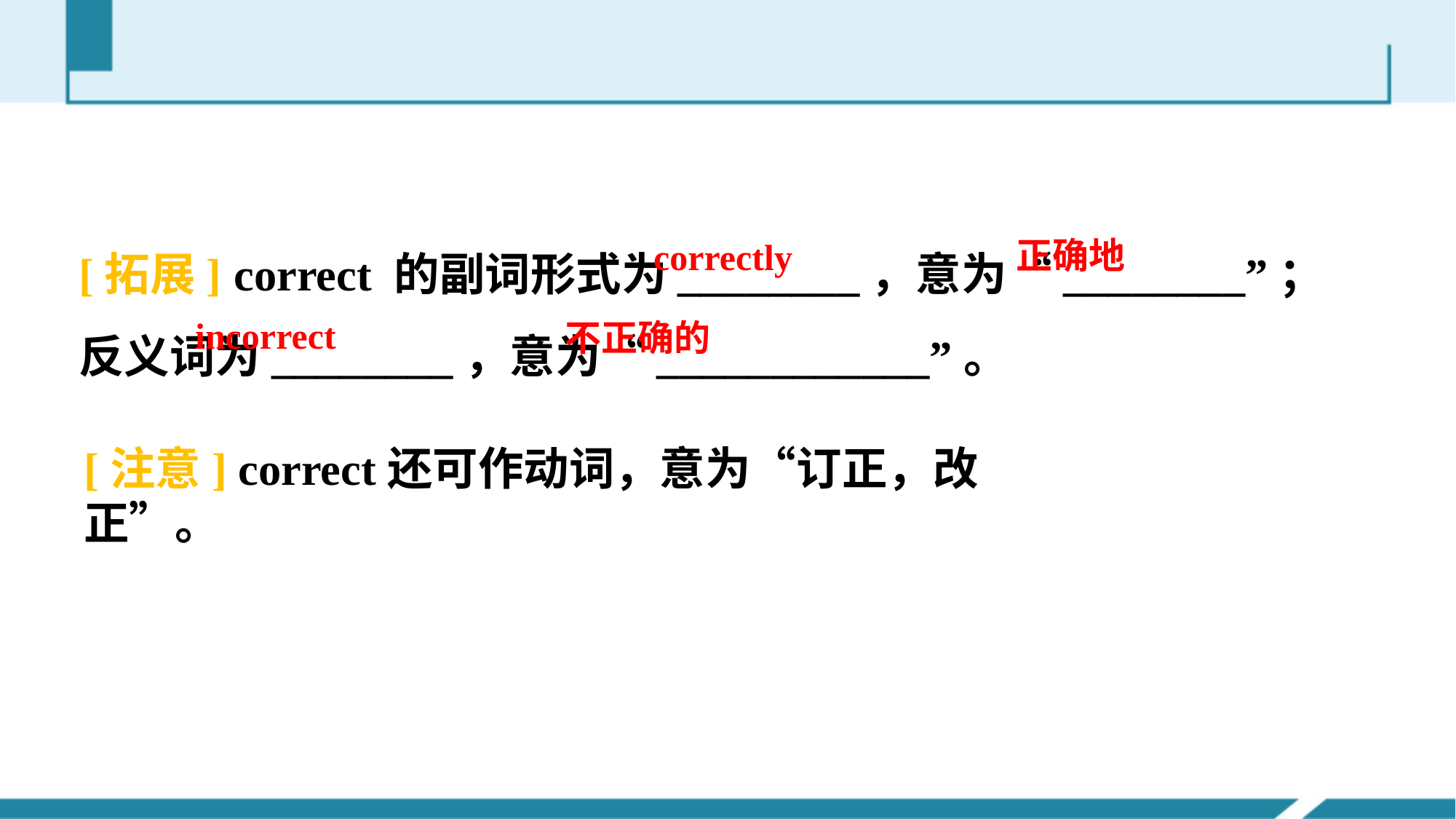

[拓展] correct 的副词形式为________，意为“________”；反义词为________，意为“____________”。
正确地
correctly
incorrect
不正确的
[注意] correct还可作动词，意为“订正，改正”。